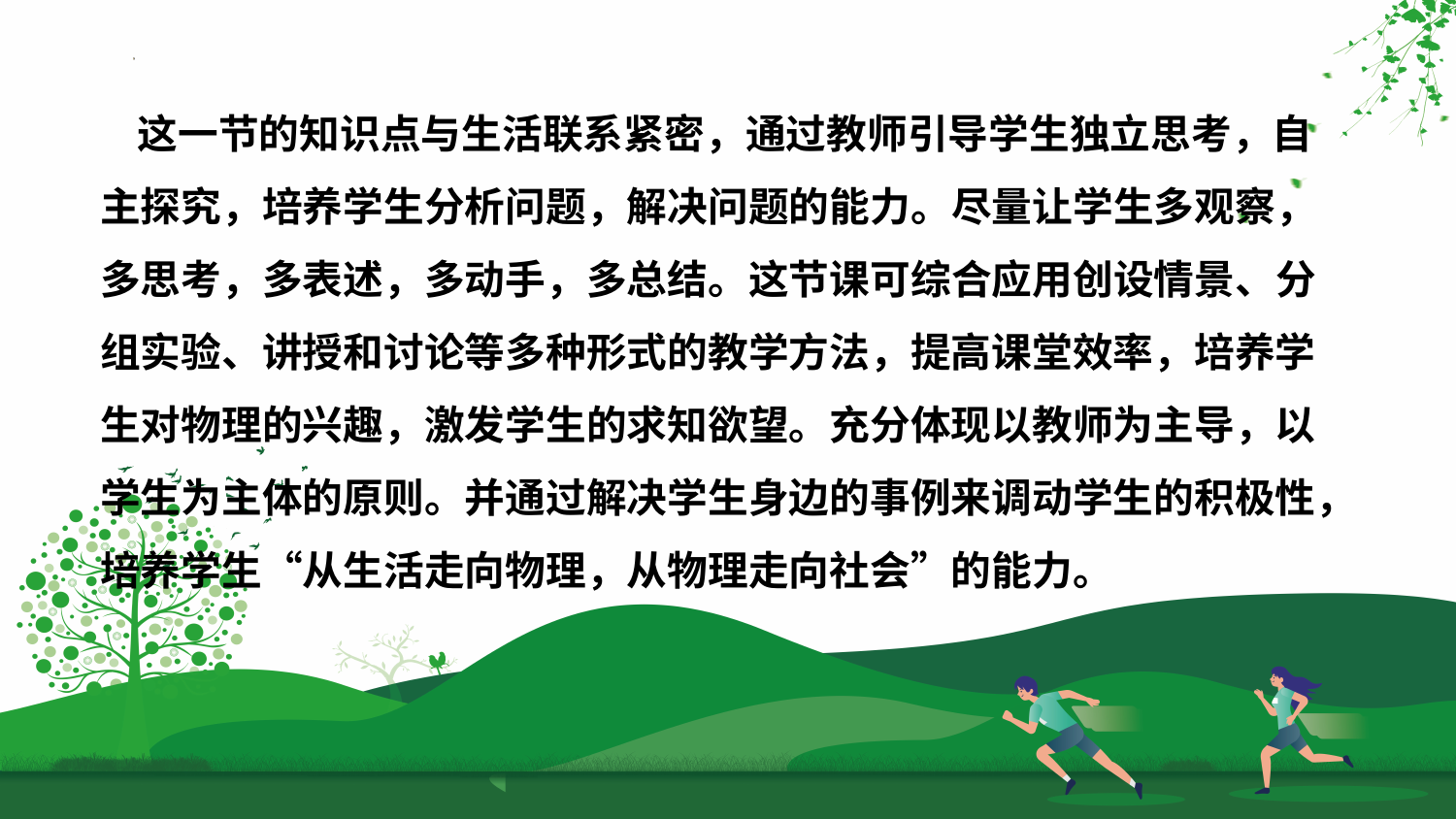

这一节的知识点与生活联系紧密，通过教师引导学生独立思考，自主探究，培养学生分析问题，解决问题的能力。尽量让学生多观察，多思考，多表述，多动手，多总结。这节课可综合应用创设情景、分组实验、讲授和讨论等多种形式的教学方法，提高课堂效率，培养学生对物理的兴趣，激发学生的求知欲望。充分体现以教师为主导，以学生为主体的原则。并通过解决学生身边的事例来调动学生的积极性，培养学生“从生活走向物理，从物理走向社会”的能力。